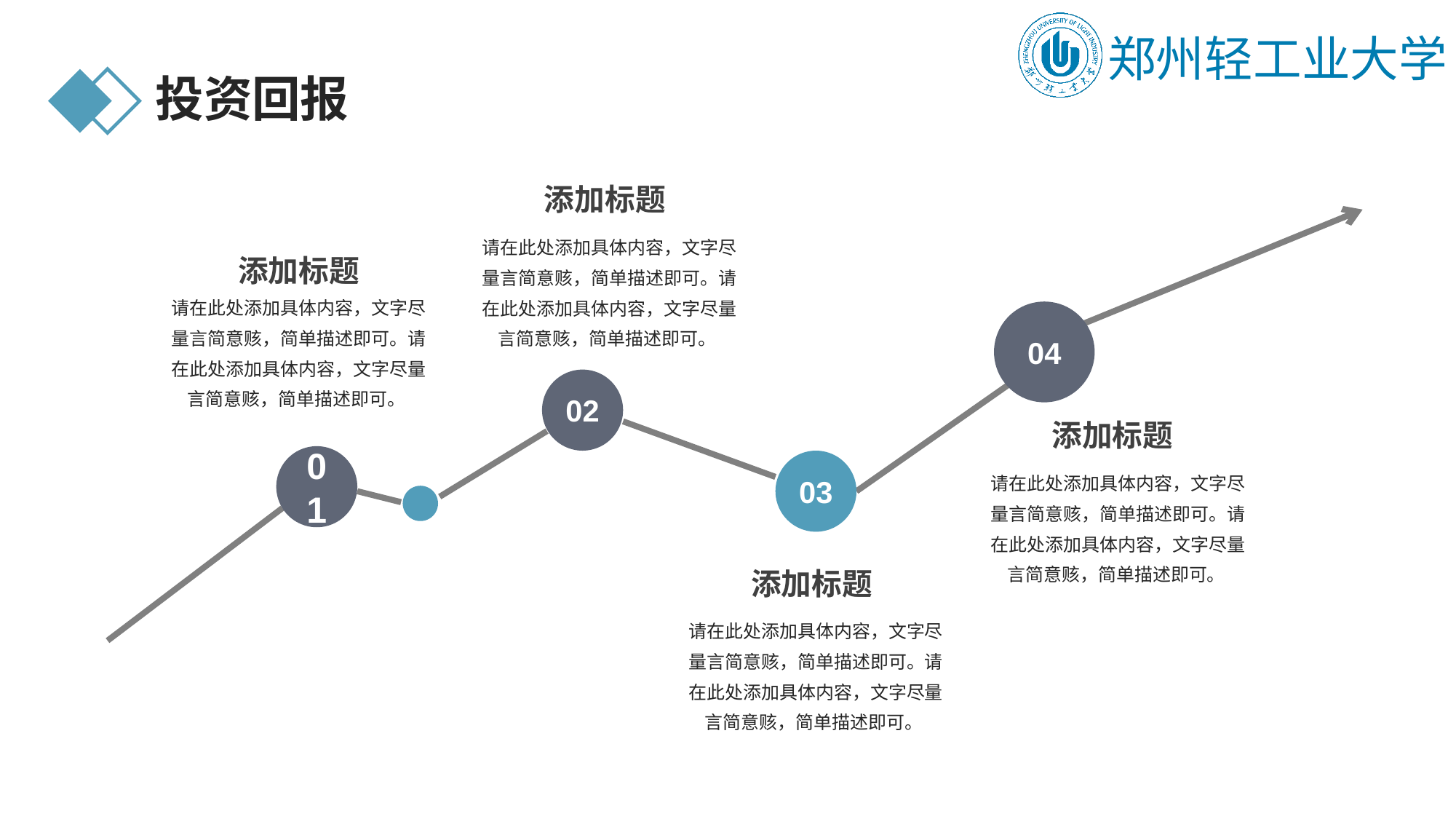

投资回报
添加标题
请在此处添加具体内容，文字尽量言简意赅，简单描述即可。请在此处添加具体内容，文字尽量言简意赅，简单描述即可。
添加标题
请在此处添加具体内容，文字尽量言简意赅，简单描述即可。请在此处添加具体内容，文字尽量言简意赅，简单描述即可。
04
02
添加标题
请在此处添加具体内容，文字尽量言简意赅，简单描述即可。请在此处添加具体内容，文字尽量言简意赅，简单描述即可。
01
03

添加标题
请在此处添加具体内容，文字尽量言简意赅，简单描述即可。请在此处添加具体内容，文字尽量言简意赅，简单描述即可。